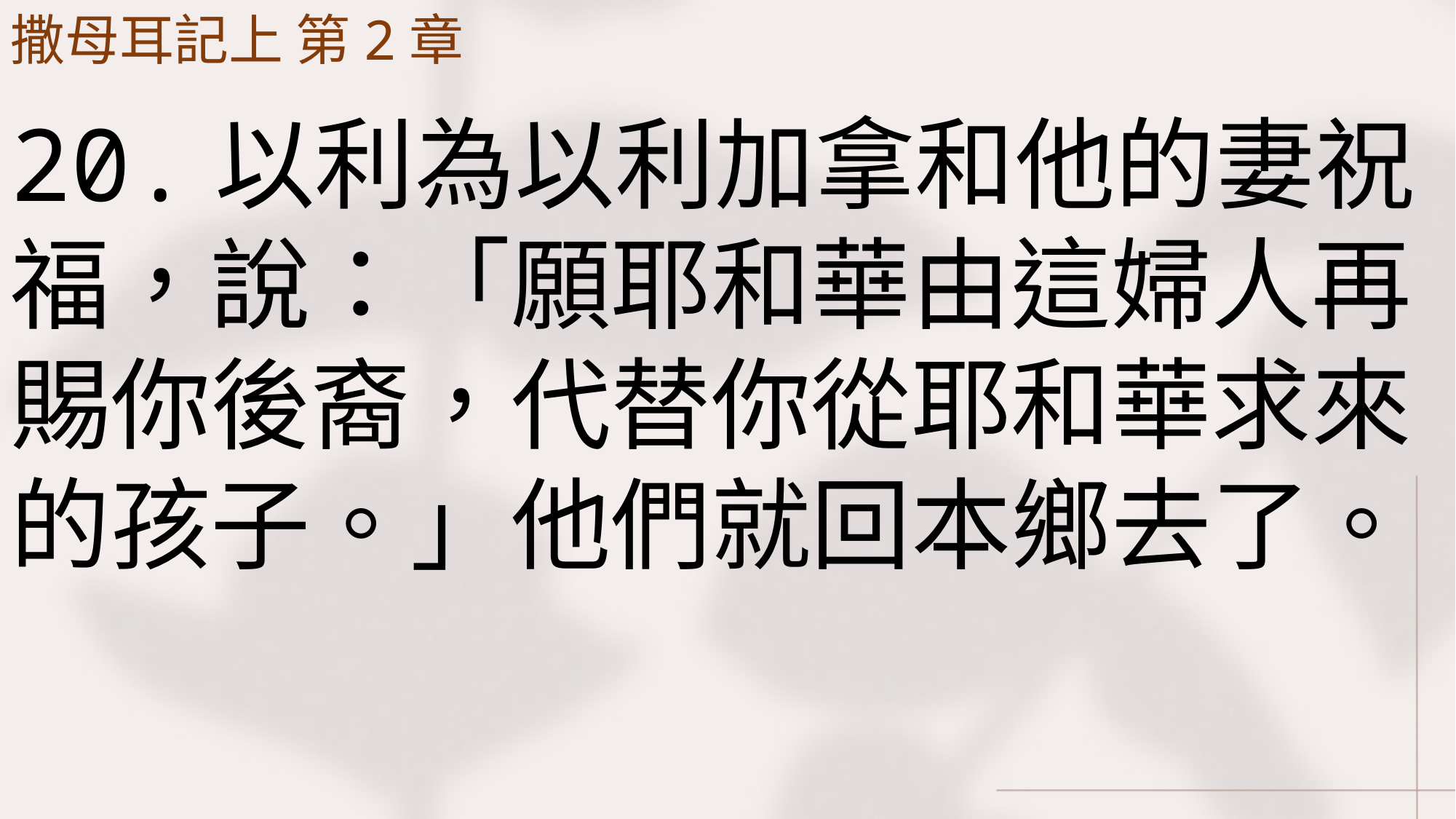

撒母耳記上 第2章
20.以利為以利加拿和他的妻祝福，說：「願耶和華由這婦人再賜你後裔，代替你從耶和華求來的孩子。」他們就回本鄉去了。